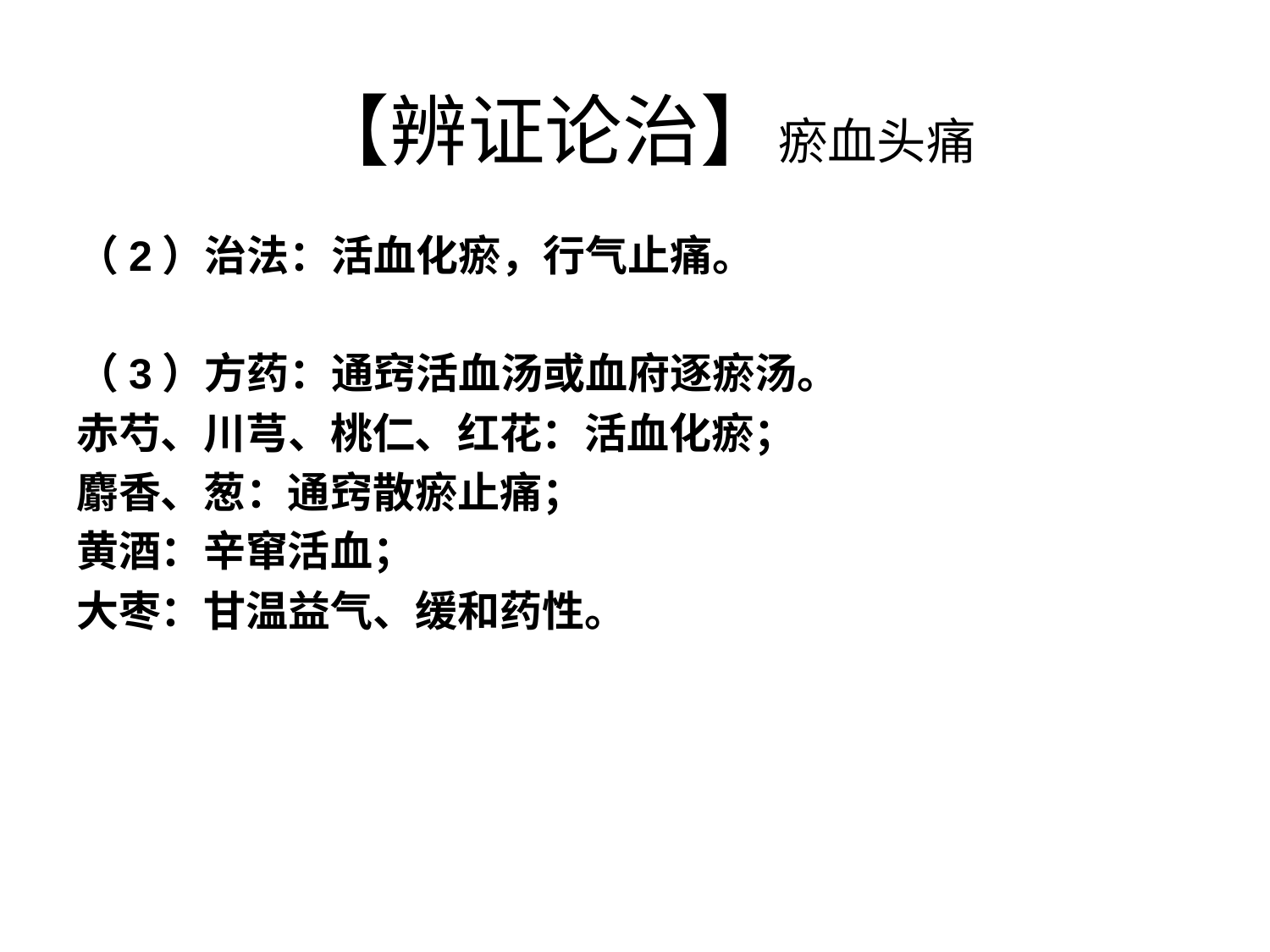

# 【辨证论治】瘀血头痛
（2）治法：活血化瘀，行气止痛。

（3）方药：通窍活血汤或血府逐瘀汤。
赤芍、川芎、桃仁、红花：活血化瘀；
麝香、葱：通窍散瘀止痛；
黄酒：辛窜活血；
大枣：甘温益气、缓和药性。